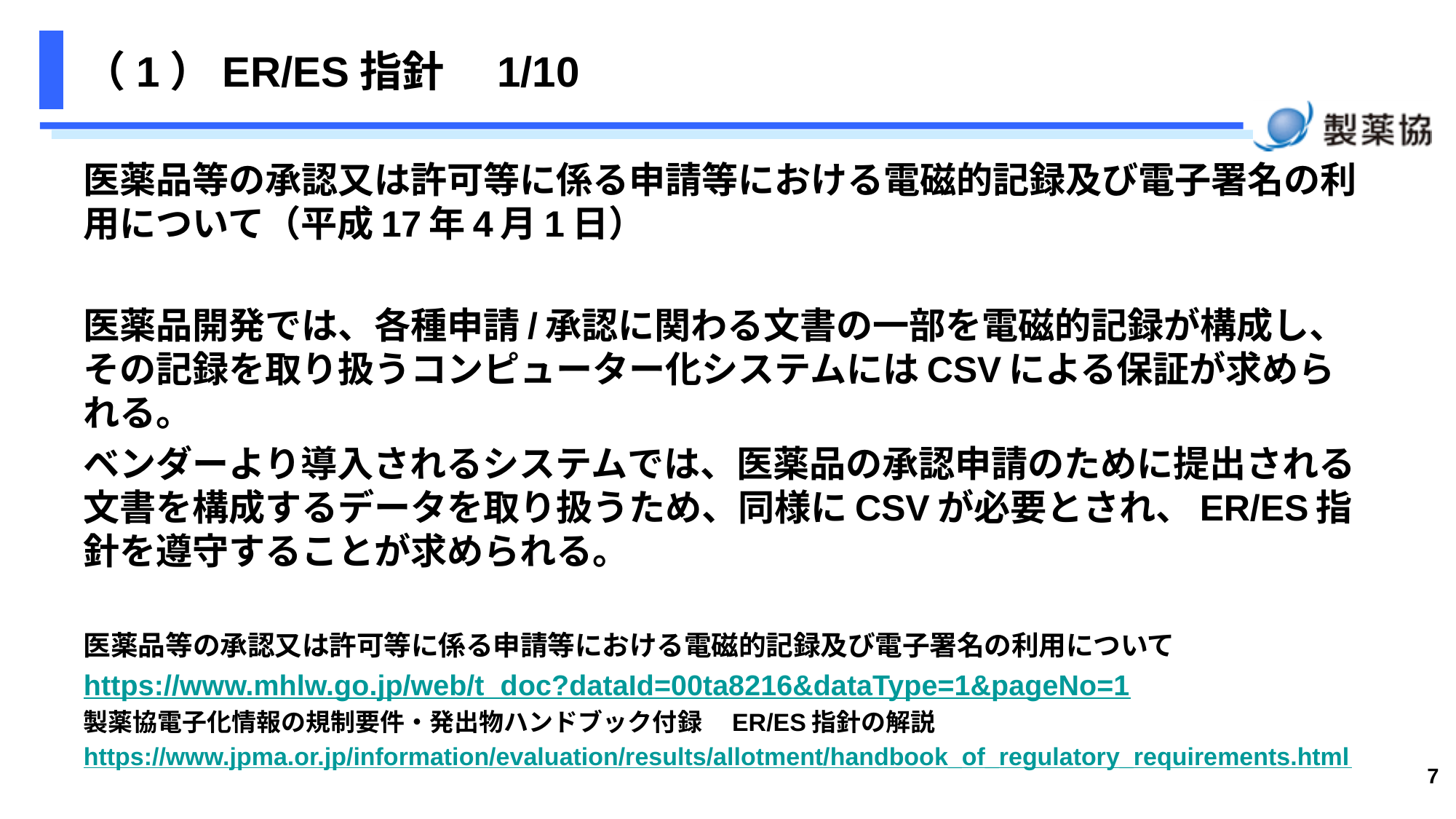

# （1）ER/ES指針　1/10
医薬品等の承認又は許可等に係る申請等における電磁的記録及び電子署名の利用について（平成17年4月1日）

医薬品開発では、各種申請/承認に関わる文書の一部を電磁的記録が構成し、その記録を取り扱うコンピューター化システムにはCSVによる保証が求められる。
ベンダーより導入されるシステムでは、医薬品の承認申請のために提出される文書を構成するデータを取り扱うため、同様にCSVが必要とされ、ER/ES指針を遵守することが求められる。

医薬品等の承認又は許可等に係る申請等における電磁的記録及び電子署名の利用について
https://www.mhlw.go.jp/web/t_doc?dataId=00ta8216&dataType=1&pageNo=1
製薬協電子化情報の規制要件・発出物ハンドブック付録　ER/ES指針の解説
https://www.jpma.or.jp/information/evaluation/results/allotment/handbook_of_regulatory_requirements.html

7